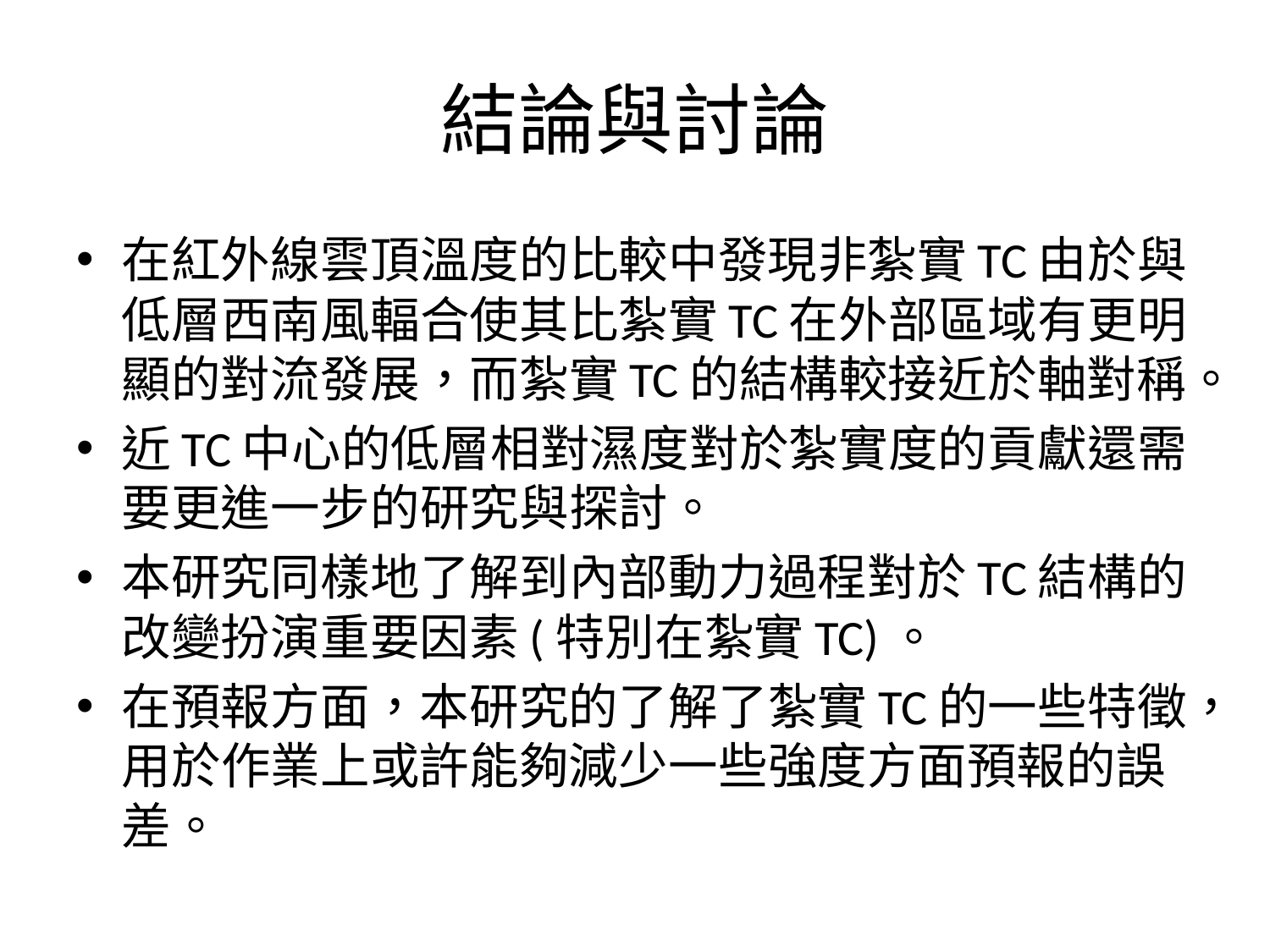

# 結論與討論
在紅外線雲頂溫度的比較中發現非紮實TC由於與低層西南風輻合使其比紮實TC在外部區域有更明顯的對流發展，而紮實TC的結構較接近於軸對稱。
近TC中心的低層相對濕度對於紮實度的貢獻還需要更進一步的研究與探討。
本研究同樣地了解到內部動力過程對於TC結構的改變扮演重要因素(特別在紮實TC)。
在預報方面，本研究的了解了紮實TC的一些特徵，用於作業上或許能夠減少一些強度方面預報的誤差。